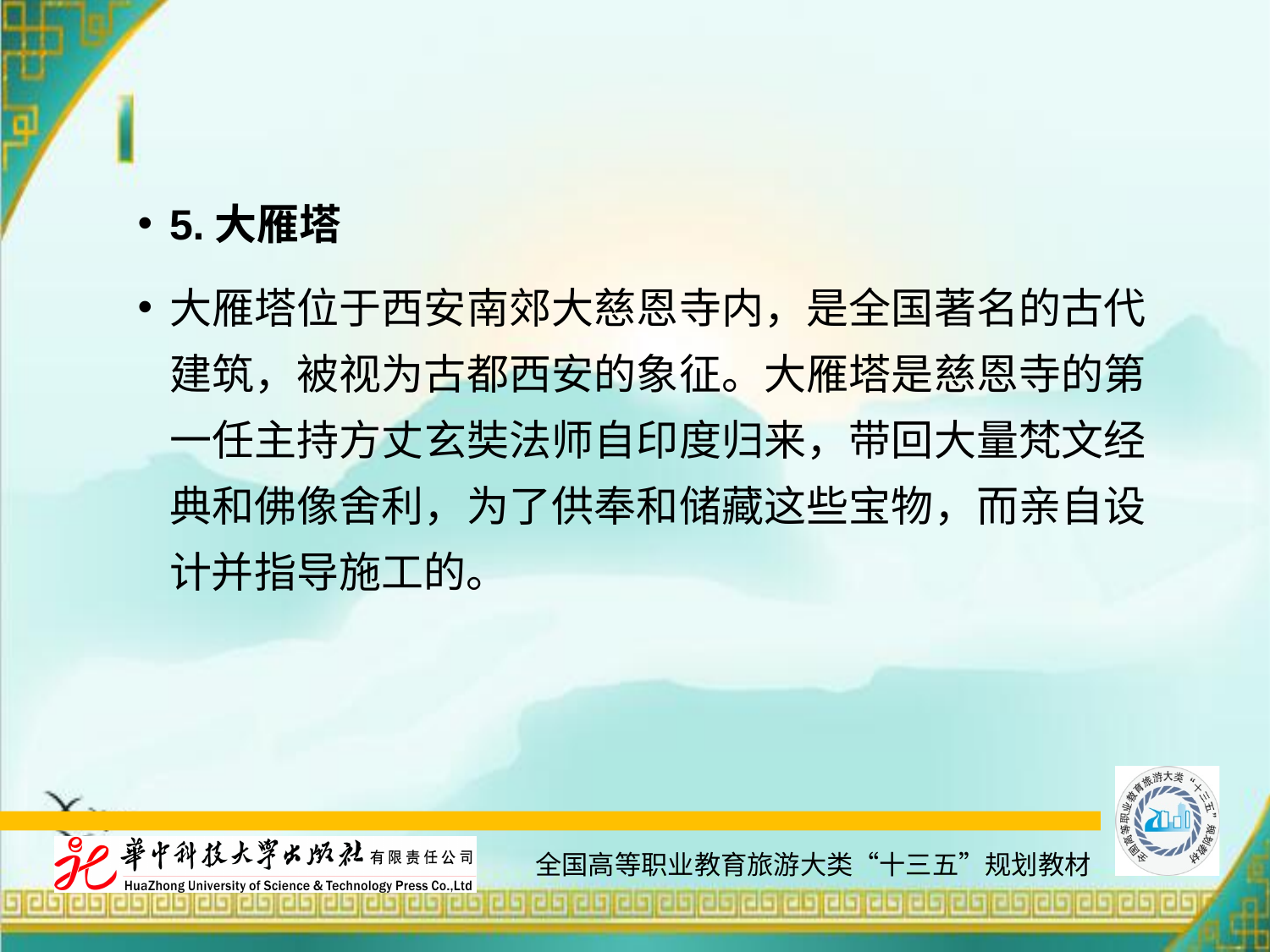

#
5.大雁塔
大雁塔位于西安南郊大慈恩寺内，是全国著名的古代建筑，被视为古都西安的象征。大雁塔是慈恩寺的第一任主持方丈玄奘法师自印度归来，带回大量梵文经典和佛像舍利，为了供奉和储藏这些宝物，而亲自设计并指导施工的。